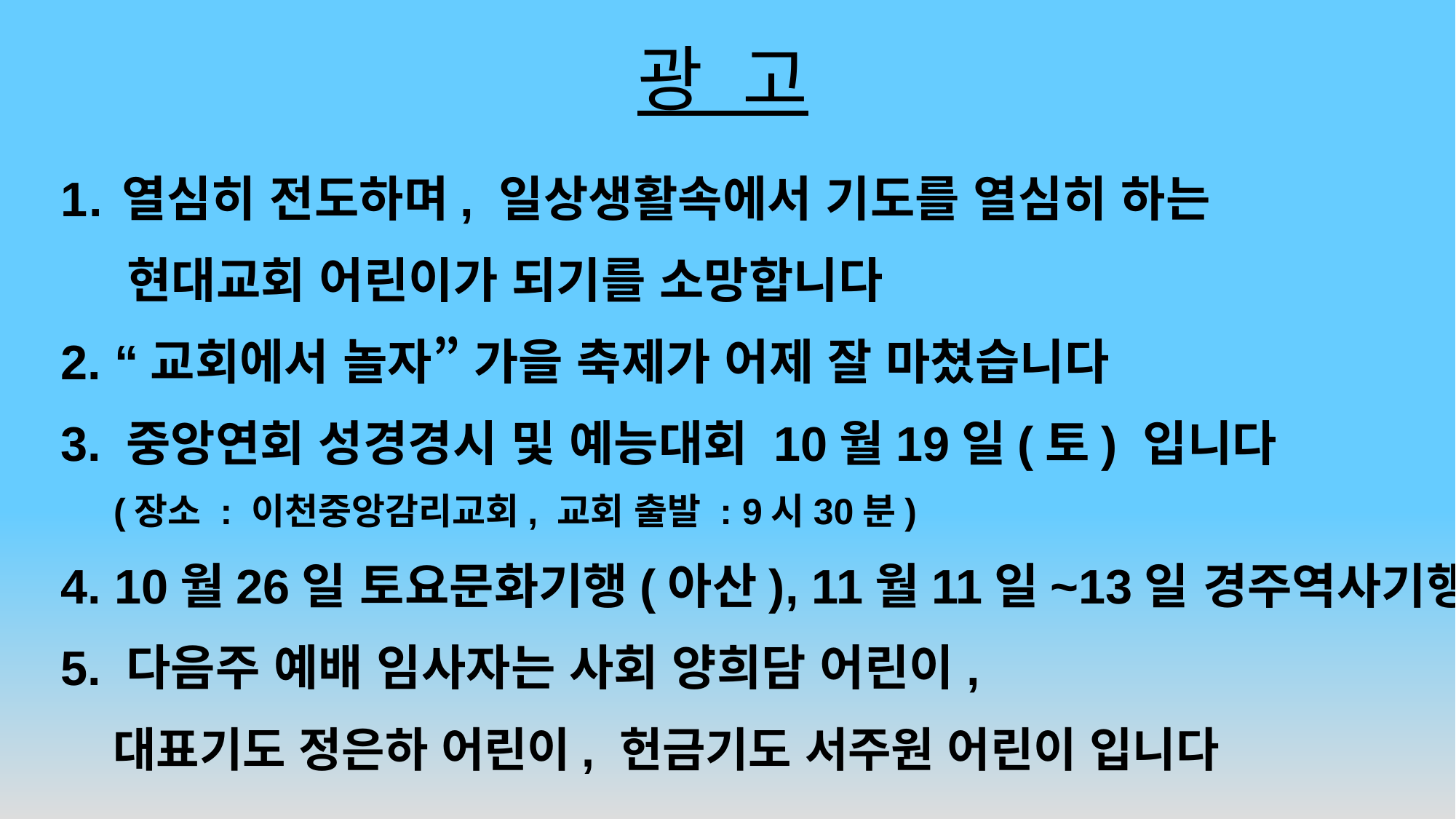

# 광  고
열심히 전도하며, 일상생활속에서 기도를 열심히 하는
    현대교회 어린이가 되기를 소망합니다
2. “교회에서 놀자” 가을 축제가 어제 잘 마쳤습니다
3. 중앙연회 성경경시 및 예능대회 10월19일(토) 입니다
(장소 : 이천중앙감리교회, 교회 출발 : 9시30분)
4. 10월26일 토요문화기행(아산), 11월11일~13일 경주역사기행
5. 다음주 예배 임사자는 사회 양희담 어린이,
   대표기도 정은하 어린이, 헌금기도 서주원 어린이 입니다